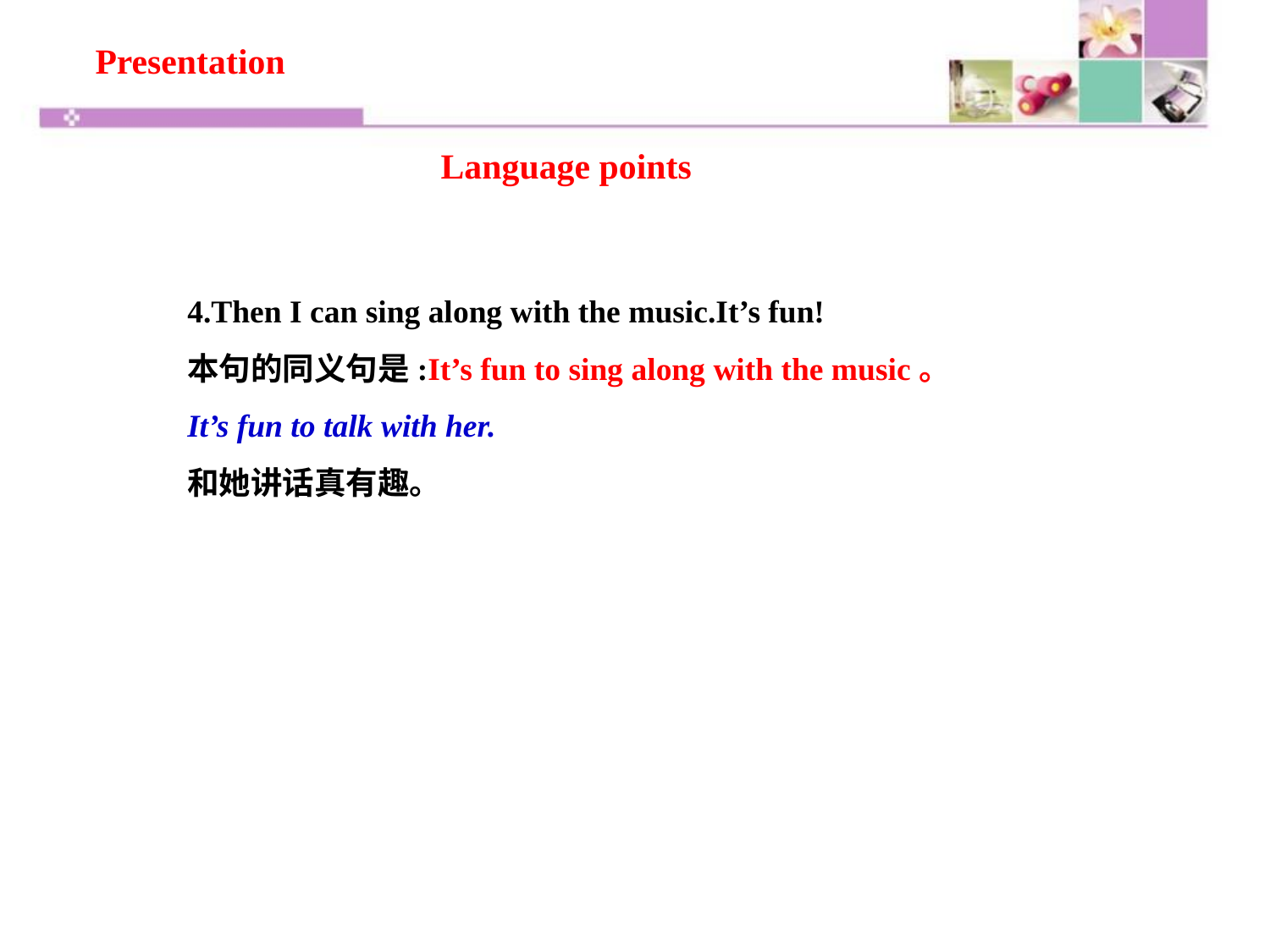

Presentation
Language points
4.Then I can sing along with the music.It’s fun!
本句的同义句是:It’s fun to sing along with the music。
It’s fun to talk with her.
和她讲话真有趣。